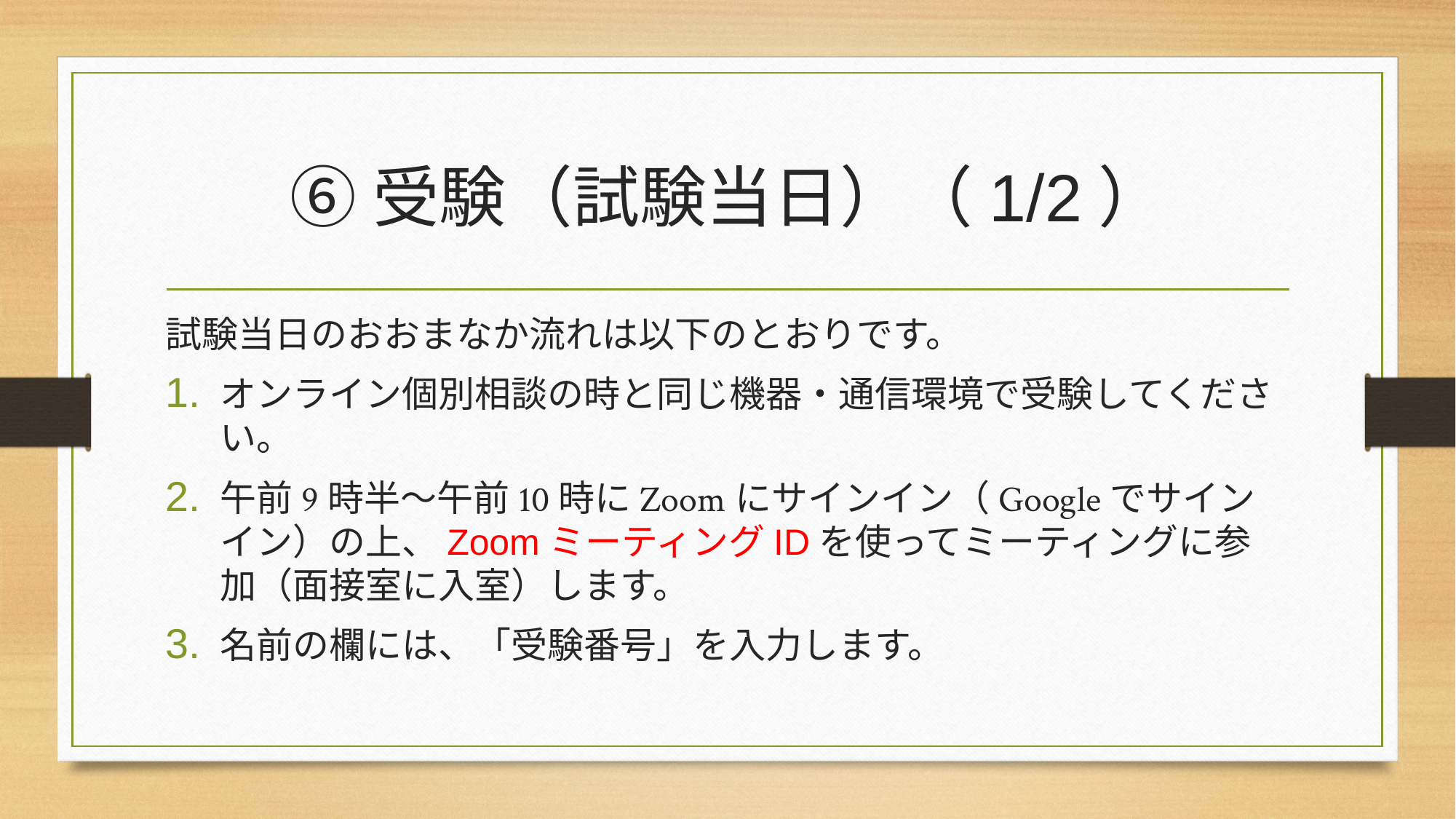

# ⑥受験（試験当日）（1/2）
試験当日のおおまなか流れは以下のとおりです。
オンライン個別相談の時と同じ機器・通信環境で受験してください。
午前9時半～午前10時にZoomにサインイン（Googleでサインイン）の上、ZoomミーティングIDを使ってミーティングに参加（面接室に入室）します。
名前の欄には、「受験番号」を入力します。